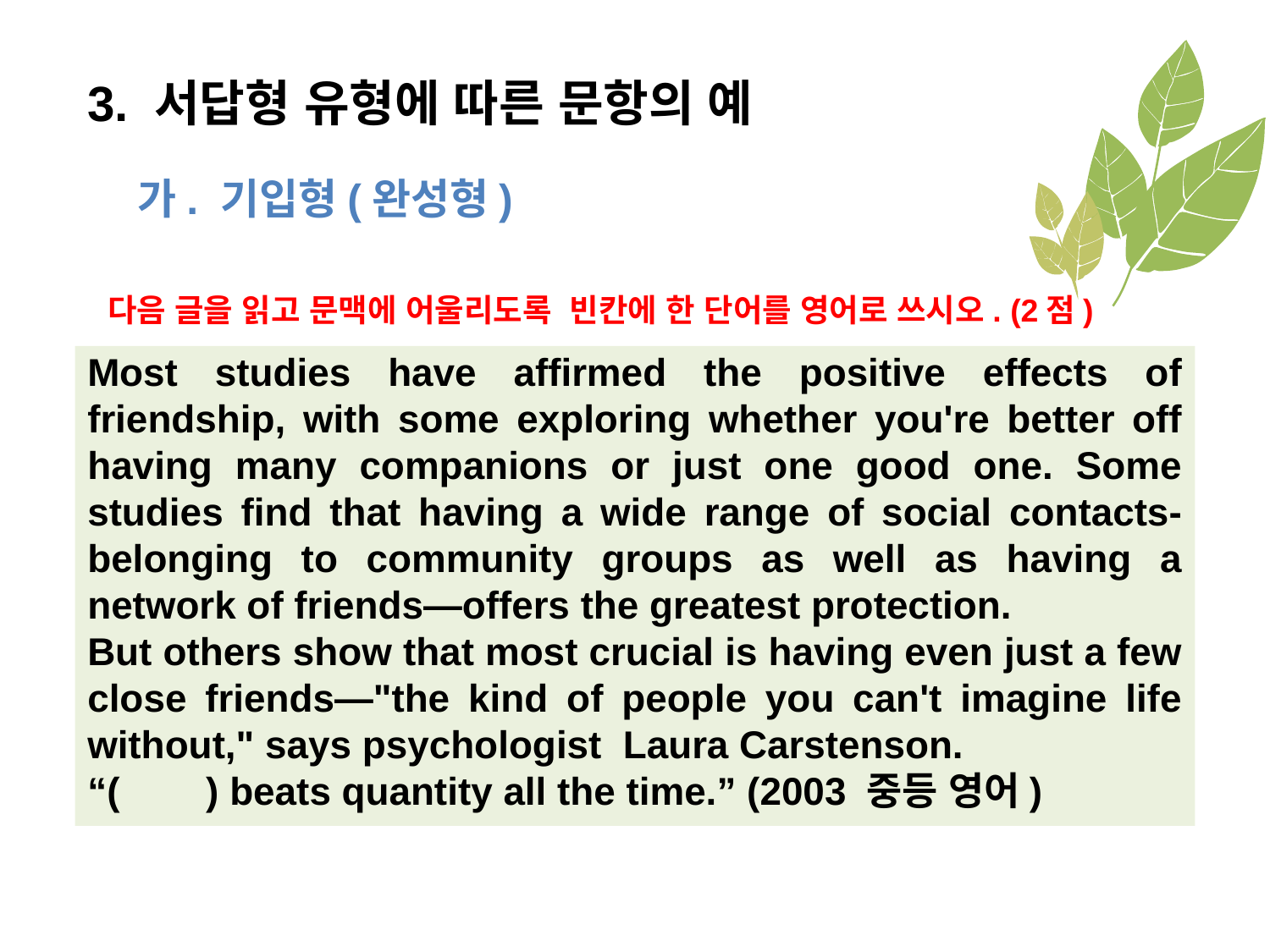

3. 서답형 유형에 따른 문항의 예
가. 기입형(완성형)

다음 글을 읽고 문맥에 어울리도록  빈칸에 한 단어를 영어로 쓰시오. (2점)

Most studies have affirmed the positive effects of friendship, with some exploring whether you're better off having many companions or just one good one. Some studies find that having a wide range of social contacts-belonging to community groups as well as having a network of friends—offers the greatest protection.
But others show that most crucial is having even just a few close friends—"the kind of people you can't imagine life without," says psychologist  Laura Carstenson.
“(        ) beats quantity all the time.” (2003 중등 영어)

결합형 : 단어나 구를 제시받고 관련된 개념이나 용어를 기술 함